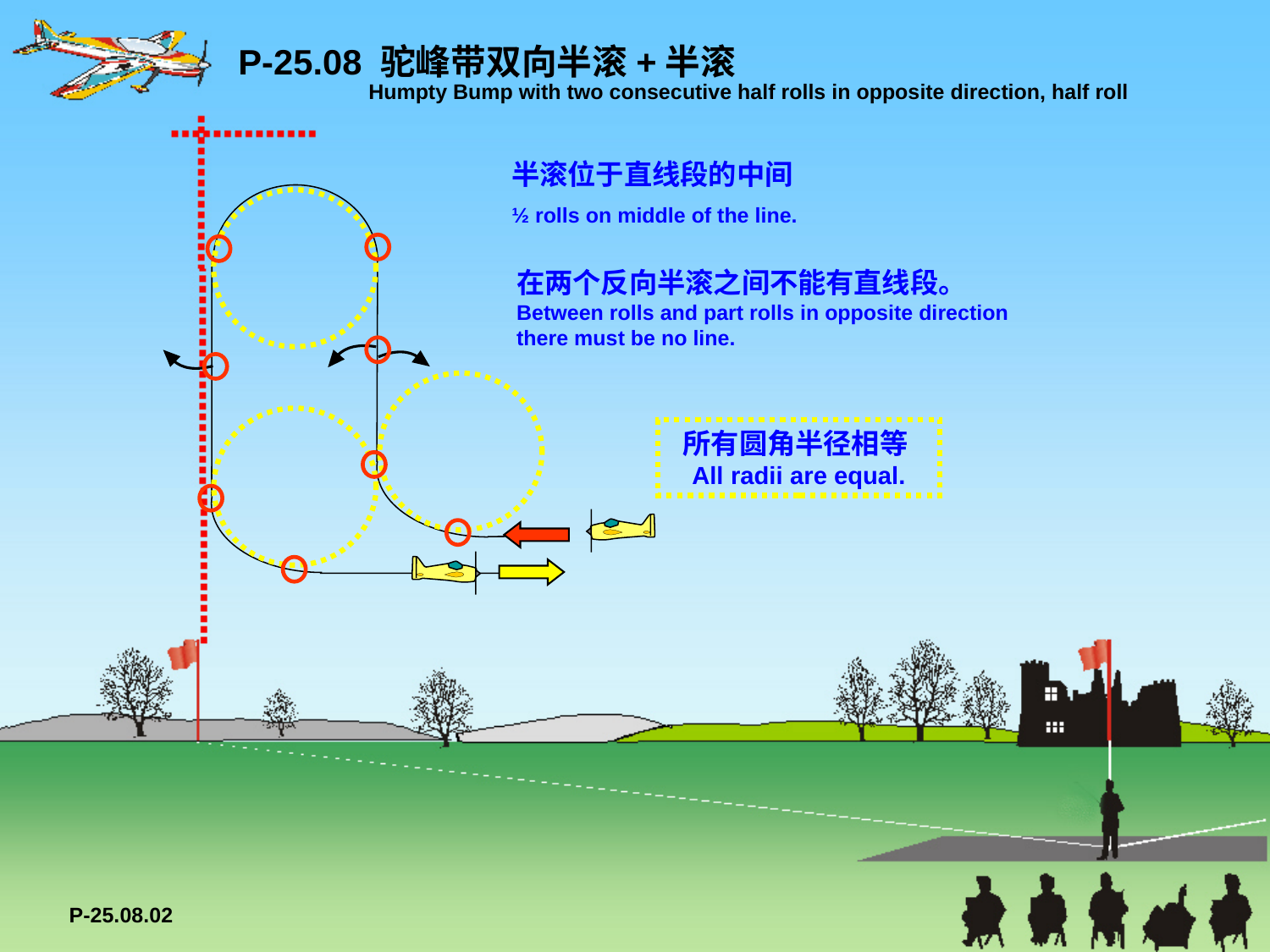

P-25.08 驼峰带双向半滚+半滚
                      Humpty Bump with two consecutive half rolls in opposite direction, half roll
半滚位于直线段的中间
½ rolls on middle of the line.

在两个反向半滚之间不能有直线段。
Between rolls and part rolls in opposite direction there must be no line.

所有圆角半径相等All radii are equal.

P-25.08.02